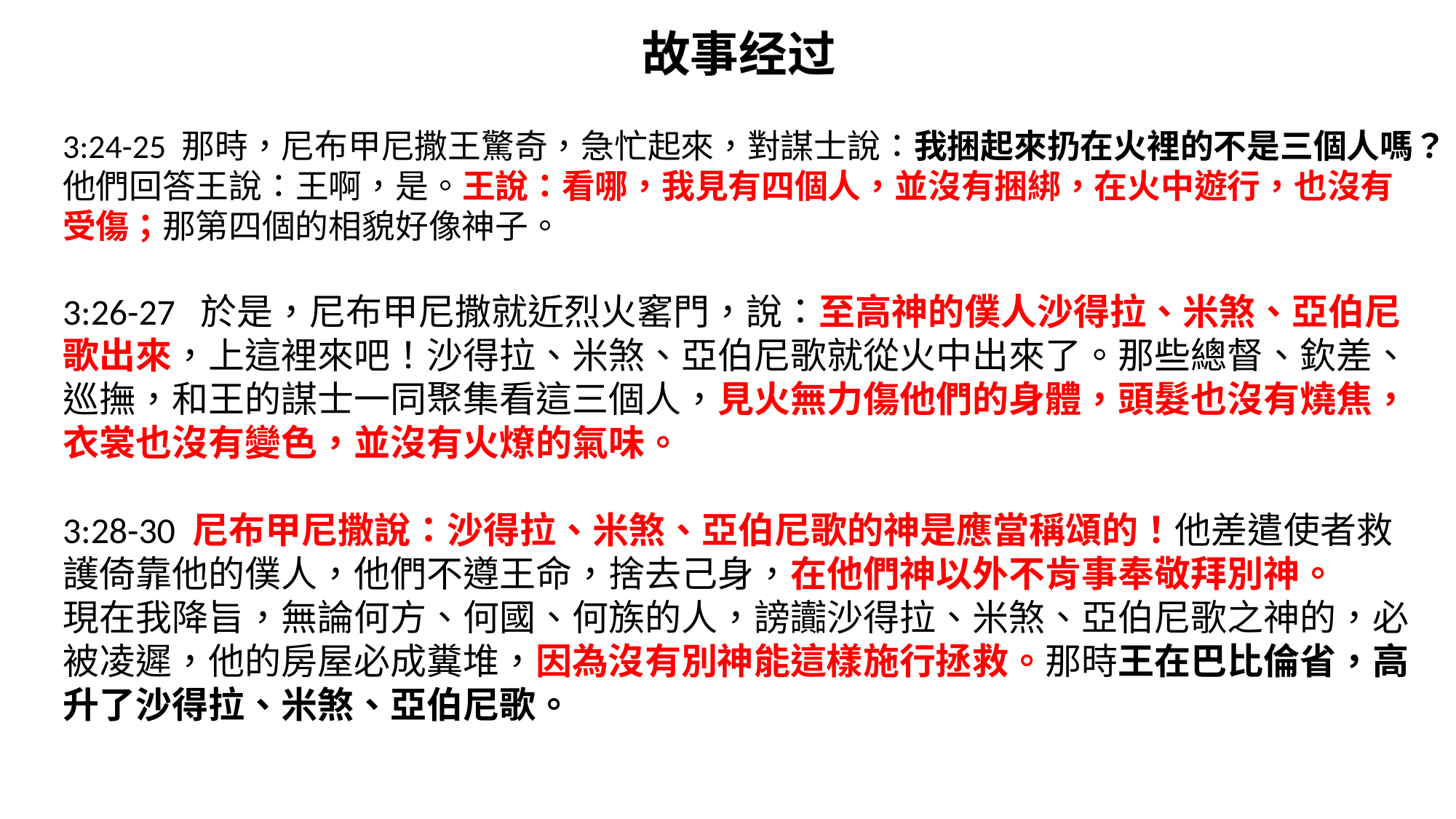

故事经过

3:24-25 那時，尼布甲尼撒王驚奇，急忙起來，對謀士說：我捆起來扔在火裡的不是三個人嗎？他們回答王說：王啊，是。王說：看哪，我見有四個人，並沒有捆綁，在火中遊行，也沒有受傷；那第四個的相貌好像神子。

3:26-27  於是，尼布甲尼撒就近烈火窰門，說：至高神的僕人沙得拉、米煞、亞伯尼歌出來，上這裡來吧！沙得拉、米煞、亞伯尼歌就從火中出來了。那些總督、欽差、巡撫，和王的謀士一同聚集看這三個人，見火無力傷他們的身體，頭髮也沒有燒焦，衣裳也沒有變色，並沒有火燎的氣味。

3:28-30 尼布甲尼撒說：沙得拉、米煞、亞伯尼歌的神是應當稱頌的！他差遣使者救護倚靠他的僕人，他們不遵王命，捨去己身，在他們神以外不肯事奉敬拜別神。
現在我降旨，無論何方、何國、何族的人，謗讟沙得拉、米煞、亞伯尼歌之神的，必被凌遲，他的房屋必成糞堆，因為沒有別神能這樣施行拯救。那時王在巴比倫省，高升了沙得拉、米煞、亞伯尼歌。